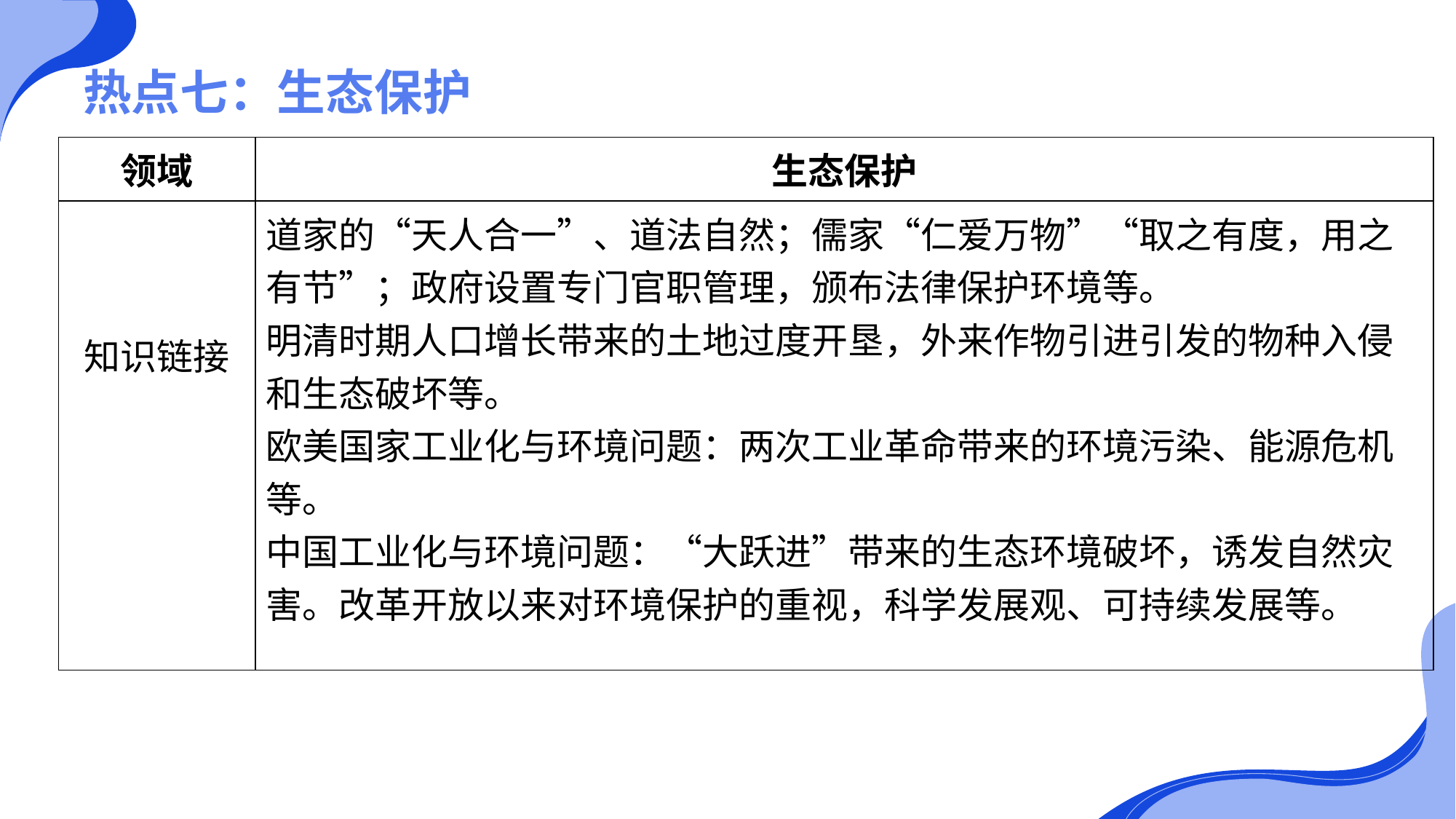

# 热点七：生态保护
| 领域 | 生态保护 |
| --- | --- |
| 知识链接 | 道家的“天人合一”、道法自然；儒家“仁爱万物”“取之有度，用之有节”；政府设置专门官职管理，颁布法律保护环境等。 明清时期人口增长带来的土地过度开垦，外来作物引进引发的物种入侵和生态破坏等。 欧美国家工业化与环境问题：两次工业革命带来的环境污染、能源危机等。 中国工业化与环境问题：“大跃进”带来的生态环境破坏，诱发自然灾害。改革开放以来对环境保护的重视，科学发展观、可持续发展等。 |